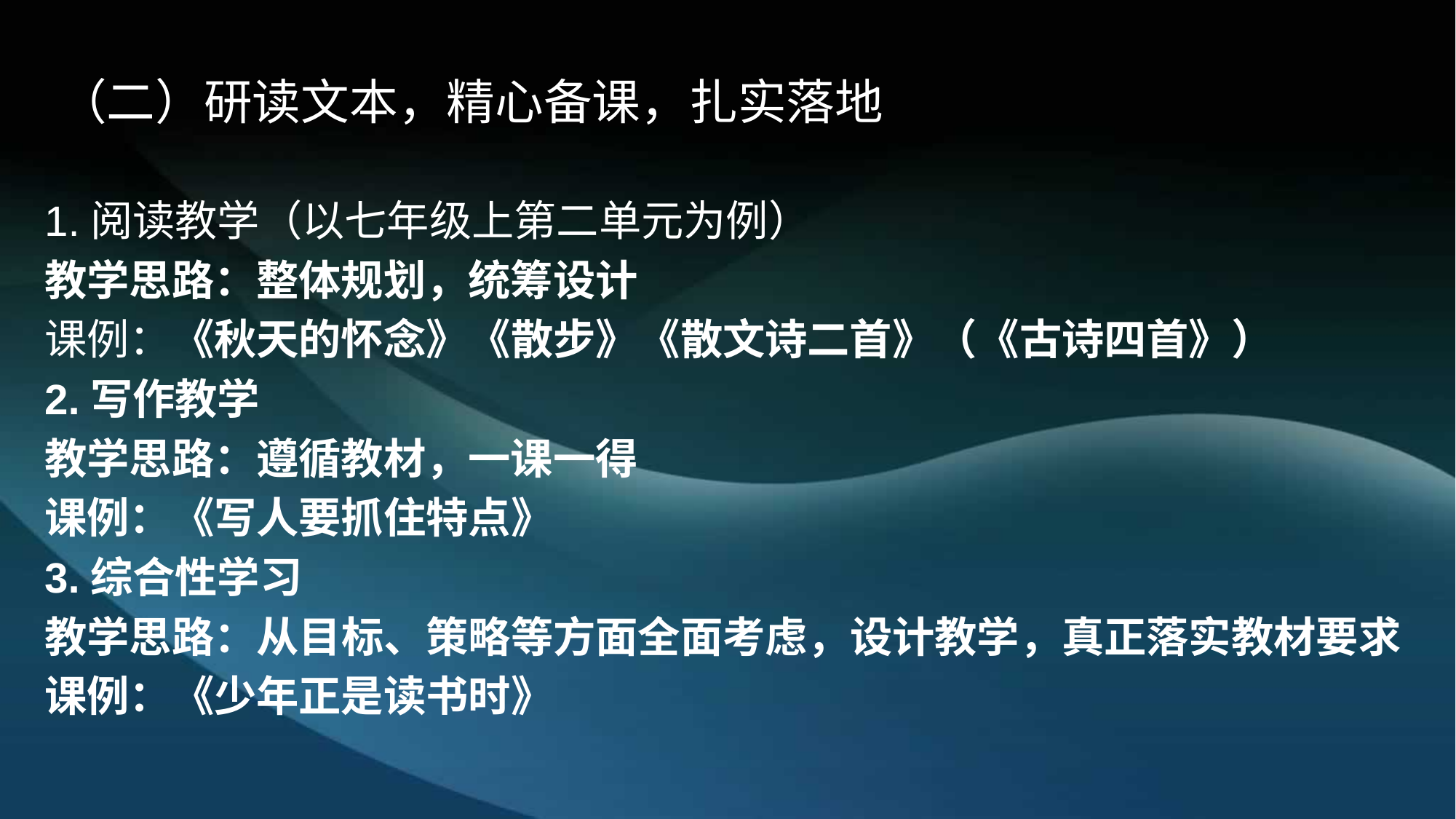

# （二）研读文本，精心备课，扎实落地

1.阅读教学（以七年级上第二单元为例）
教学思路：整体规划，统筹设计
课例：《秋天的怀念》《散步》《散文诗二首》（《古诗四首》）
2.写作教学
教学思路：遵循教材，一课一得
课例：《写人要抓住特点》
3.综合性学习
教学思路：从目标、策略等方面全面考虑，设计教学，真正落实教材要求
课例：《少年正是读书时》